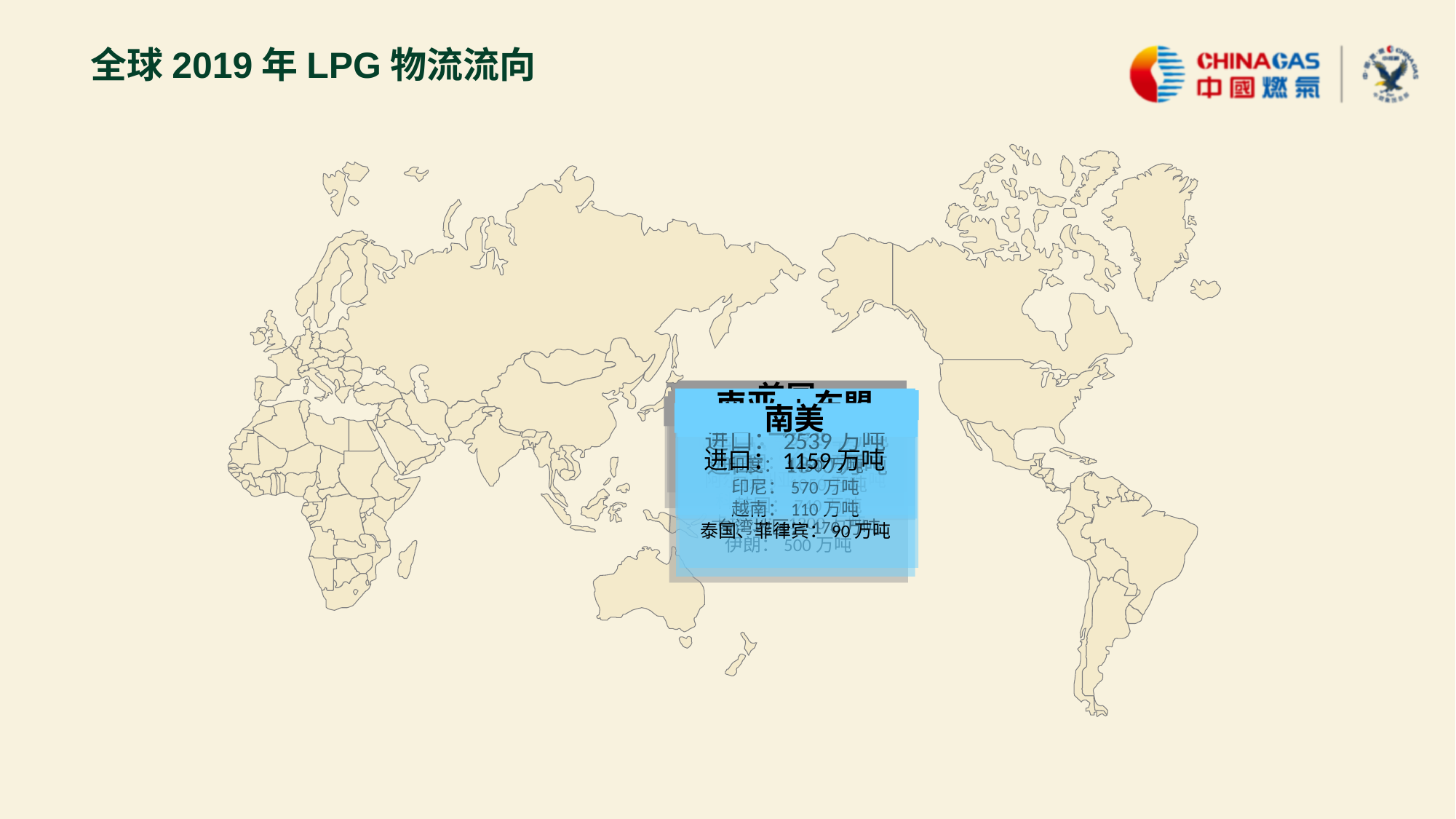

全球2019年LPG物流流向

美国
出口：4053万吨

南亚 +东盟
进口：2539万吨
印度：1450万吨
印尼：570万吨
越南：110万吨
泰国、菲律宾：90万吨
远东
进口：3927万吨
中国：1967万吨
日本：1050万吨
韩国：740万吨
台湾地区：170万吨

中东
出口：3960万吨
沙特：800万吨
阿联酋：1000万吨
科威特：460万吨
卡塔尔：1200万吨
伊朗：500万吨
澳洲
出口：285万吨
独联体
出口：880万吨

南美
进口：1159万吨

欧洲
进口：1840万吨

非洲
出口：750万吨
阿尔及利亚：640万吨